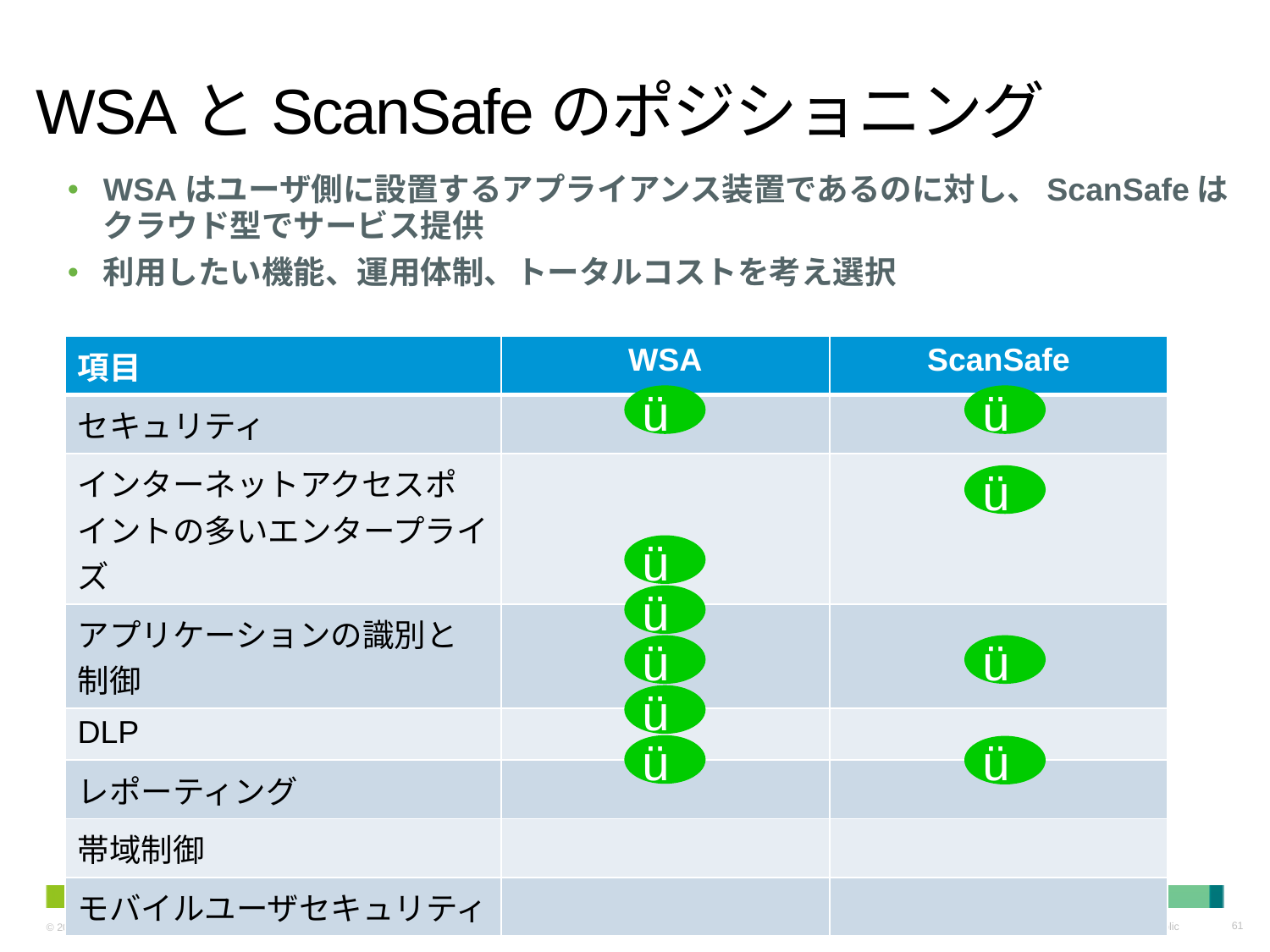

# WSAとScanSafeのポジショニング
WSAはユーザ側に設置するアプライアンス装置であるのに対し、ScanSafeはクラウド型でサービス提供
利用したい機能、運用体制、トータルコストを考え選択
| 項目 | WSA | ScanSafe |
| --- | --- | --- |
| セキュリティ |  |  |
| インターネットアクセスポイントの多いエンタープライズ |  |  |
| アプリケーションの識別と制御 |  |  |
| DLP |  |  |
| レポーティング |  |  |
| 帯域制御 |  |  |
| モバイルユーザセキュリティ |  |  |

ü

ü

ü

ü

ü

ü

ü

ü

ü

ü